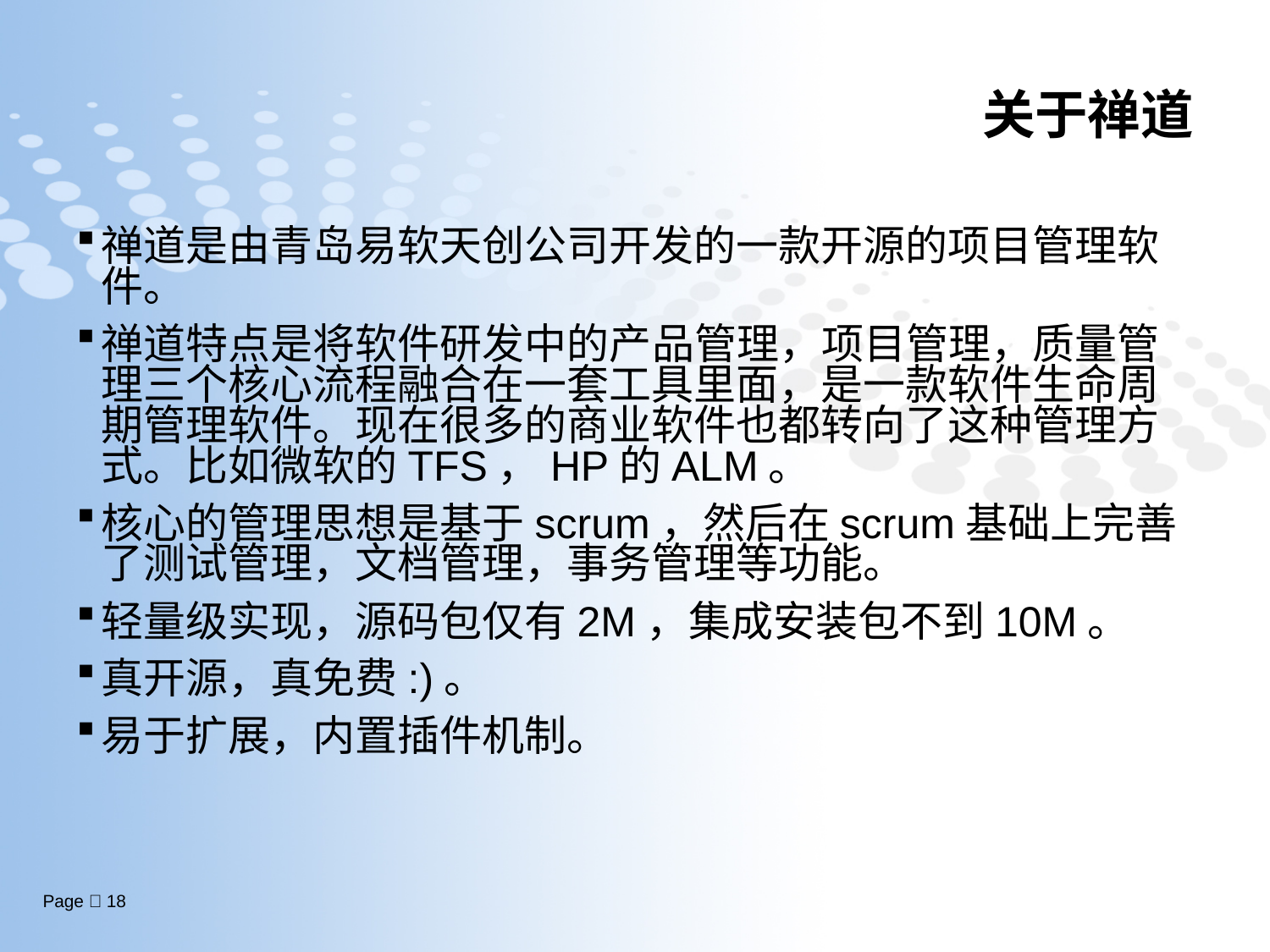

# 关于禅道
禅道是由青岛易软天创公司开发的一款开源的项目管理软件。
禅道特点是将软件研发中的产品管理，项目管理，质量管理三个核心流程融合在一套工具里面，是一款软件生命周期管理软件。现在很多的商业软件也都转向了这种管理方式。比如微软的TFS，HP的ALM。
核心的管理思想是基于scrum，然后在scrum基础上完善了测试管理，文档管理，事务管理等功能。
轻量级实现，源码包仅有2M，集成安装包不到10M。
真开源，真免费:)。
易于扩展，内置插件机制。